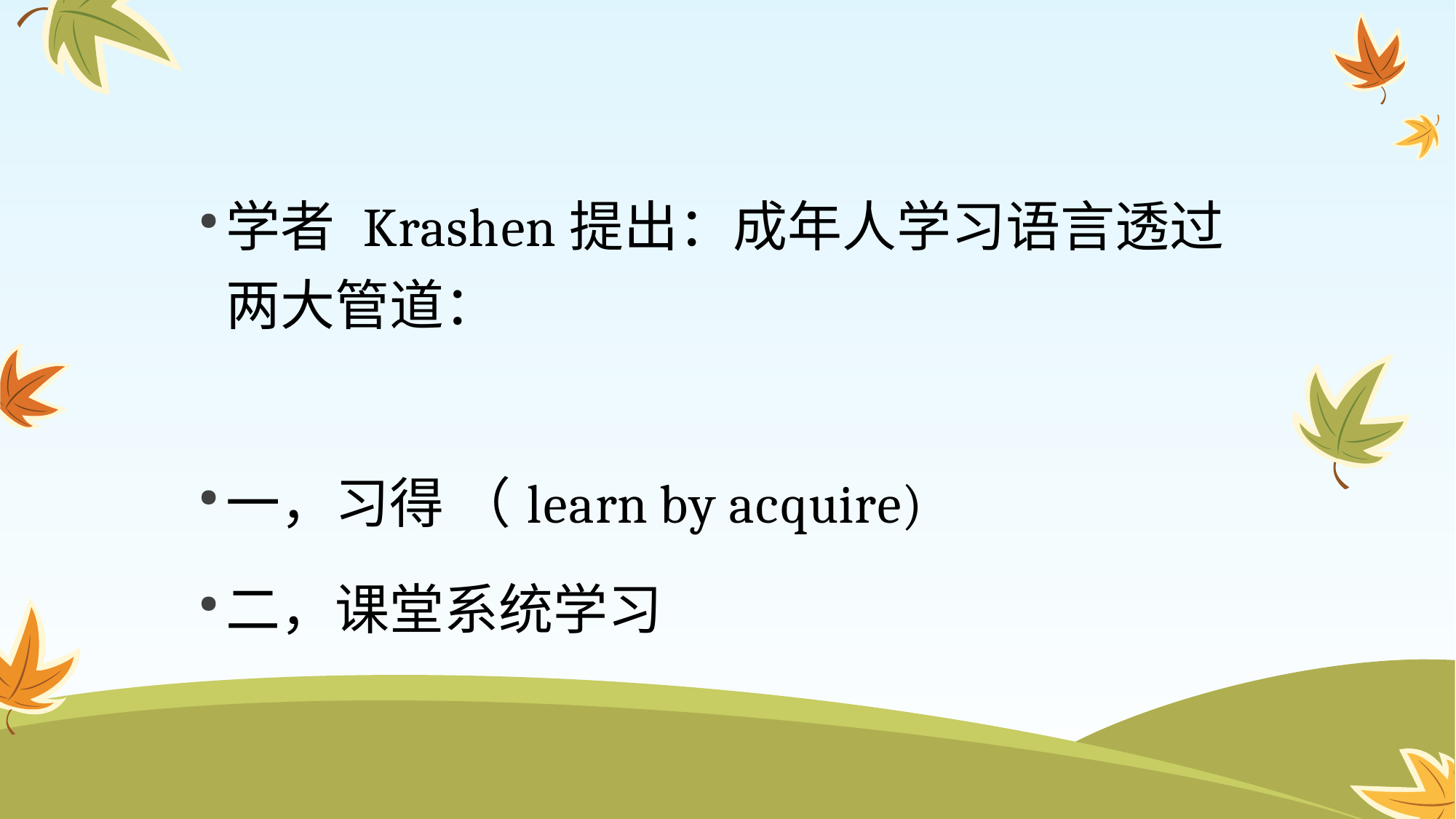

学者 Krashen提出：成年人学习语言透过两大管道：

一，习得 （learn by acquire)
二，课堂系统学习